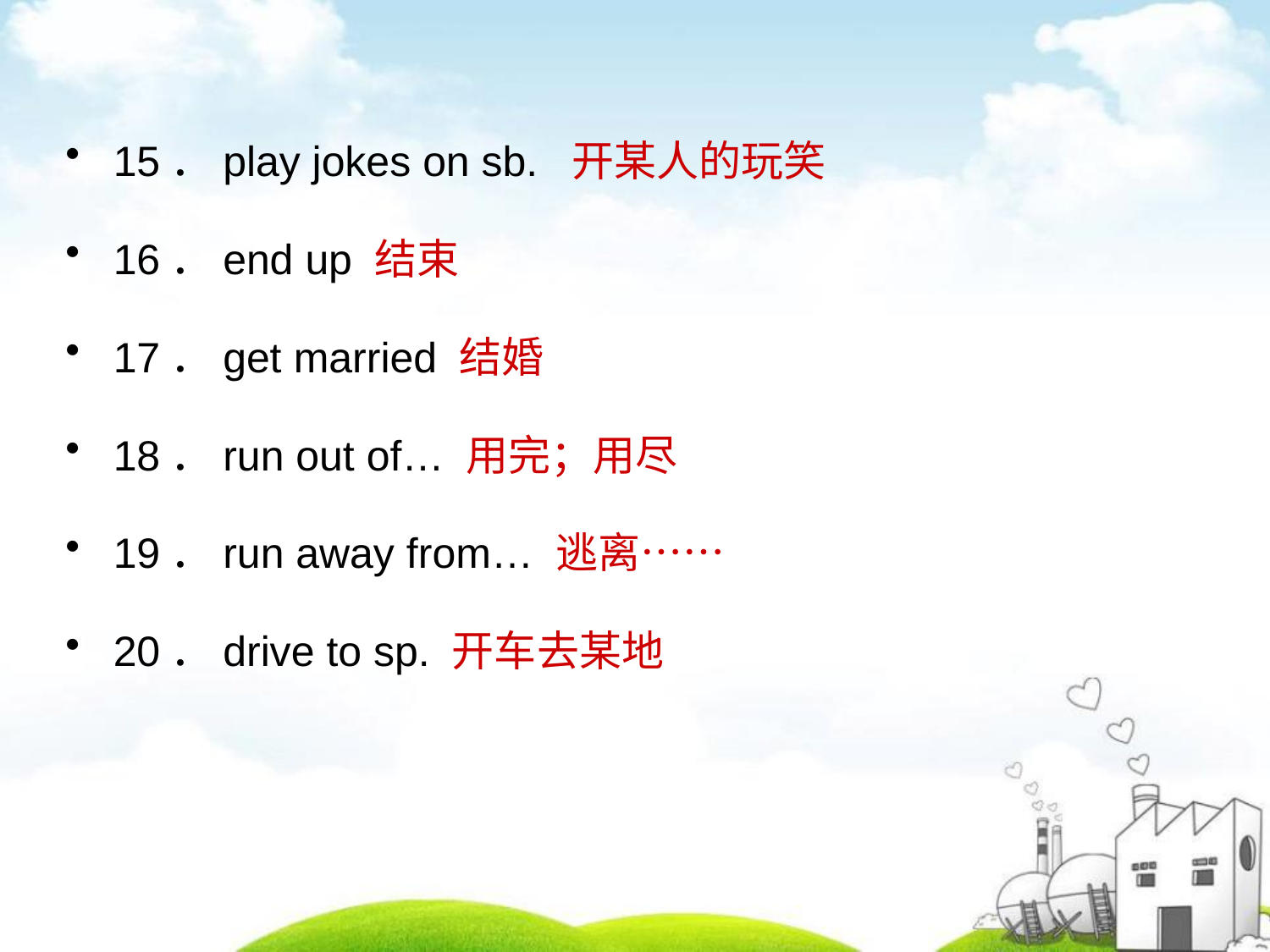

15．play jokes on sb.  开某人的玩笑

16．end up 结束

17．get married 结婚

18．run out of… 用完；用尽

19．run away from… 逃离……

20．drive to sp. 开车去某地